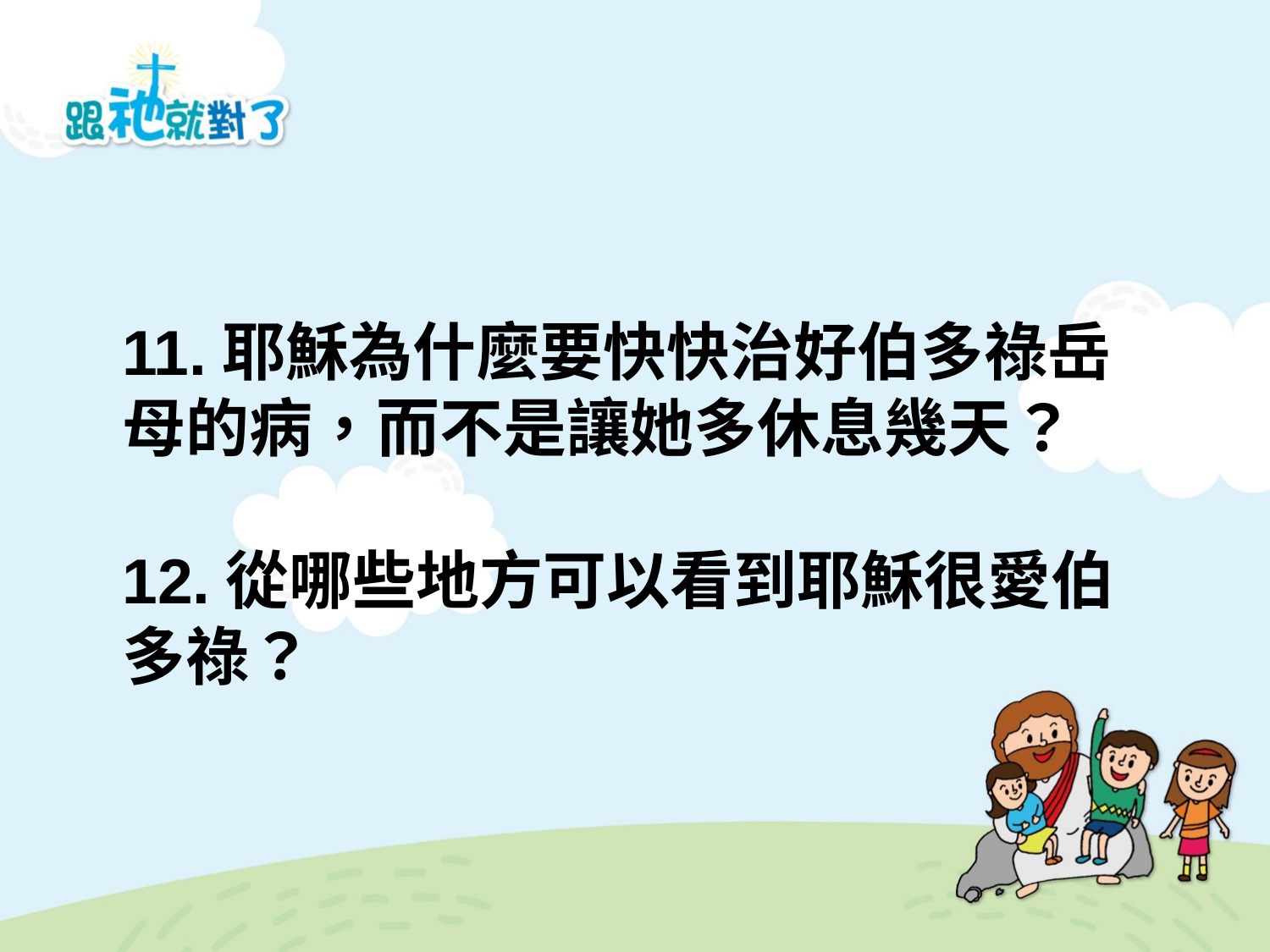

11.耶穌為什麼要快快治好伯多祿岳母的病，而不是讓她多休息幾天？

12.從哪些地方可以看到耶穌很愛伯多祿？